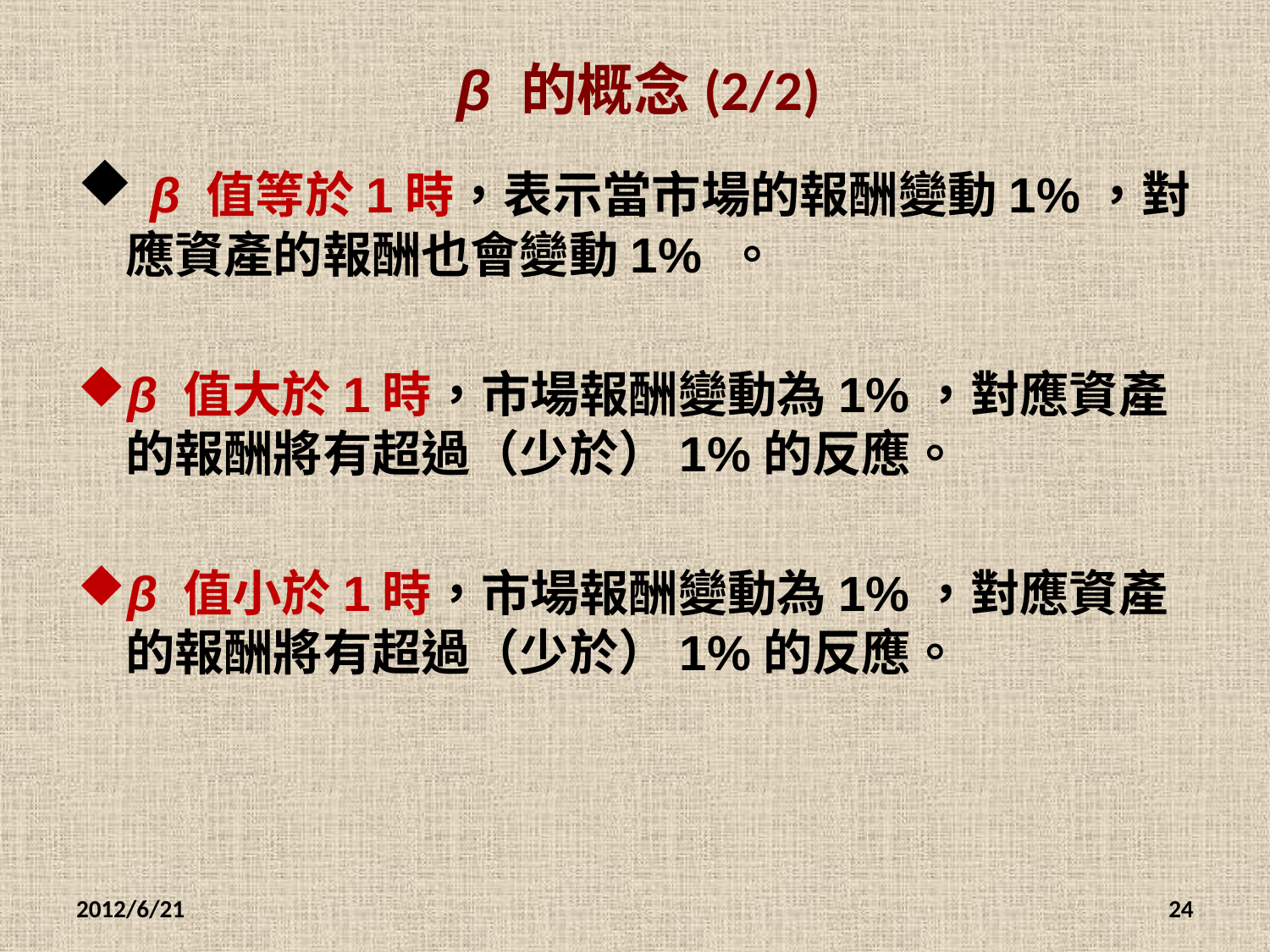

# β 的概念(2/2)
 β 值等於1時，表示當市場的報酬變動1%，對應資產的報酬也會變動1% 。

β 值大於1時，市場報酬變動為1%，對應資產的報酬將有超過（少於）1%的反應。

β 值小於1時，市場報酬變動為1%，對應資產的報酬將有超過（少於）1%的反應。

2012/6/21
24